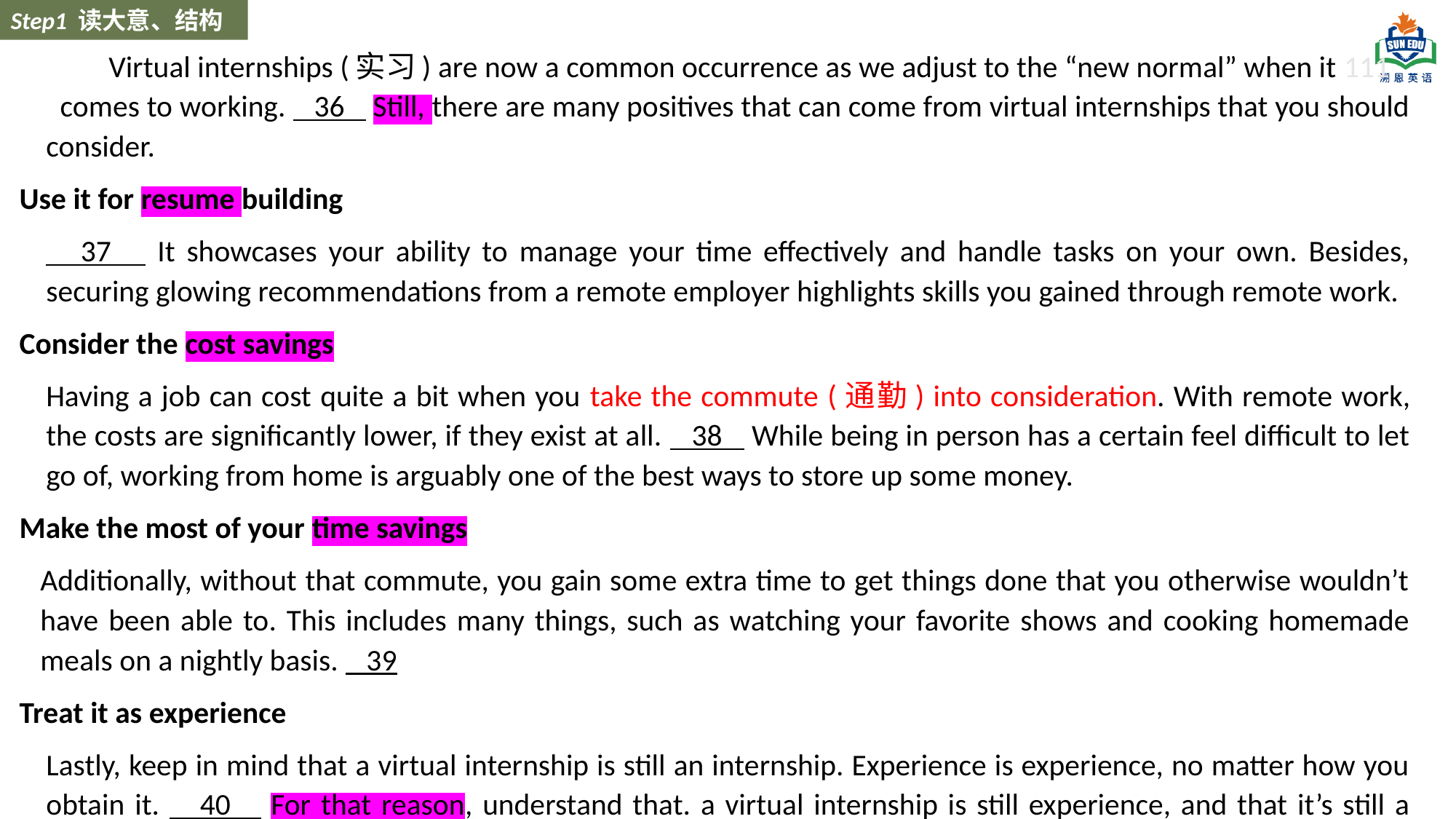

Step1 读大意、结构
         Virtual internships (实习) are now a common occurrence as we adjust to the “new normal” when it 111      comes to working.    36    Still, there are many positives that can come from virtual internships that you should consider.
Use it for resume building
   37    It showcases your ability to manage your time effectively and handle tasks on your own. Besides, securing glowing recommendations from a remote employer highlights skills you gained through remote work.
Consider the cost savings
Having a job can cost quite a bit when you take the commute (通勤) into consideration. With remote work, the costs are significantly lower, if they exist at all.    38    While being in person has a certain feel difficult to let go of, working from home is arguably one of the best ways to store up some money.
Make the most of your time savings
Additionally, without that commute, you gain some extra time to get things done that you otherwise wouldn’t have been able to. This includes many things, such as watching your favorite shows and cooking homemade meals on a nightly basis.    39
Treat it as experience
Lastly, keep in mind that a virtual internship is still an internship. Experience is experience, no matter how you obtain it.    40    For that reason, understand that. a virtual internship is still experience, and that it’s still a feasible option to include on your resume.